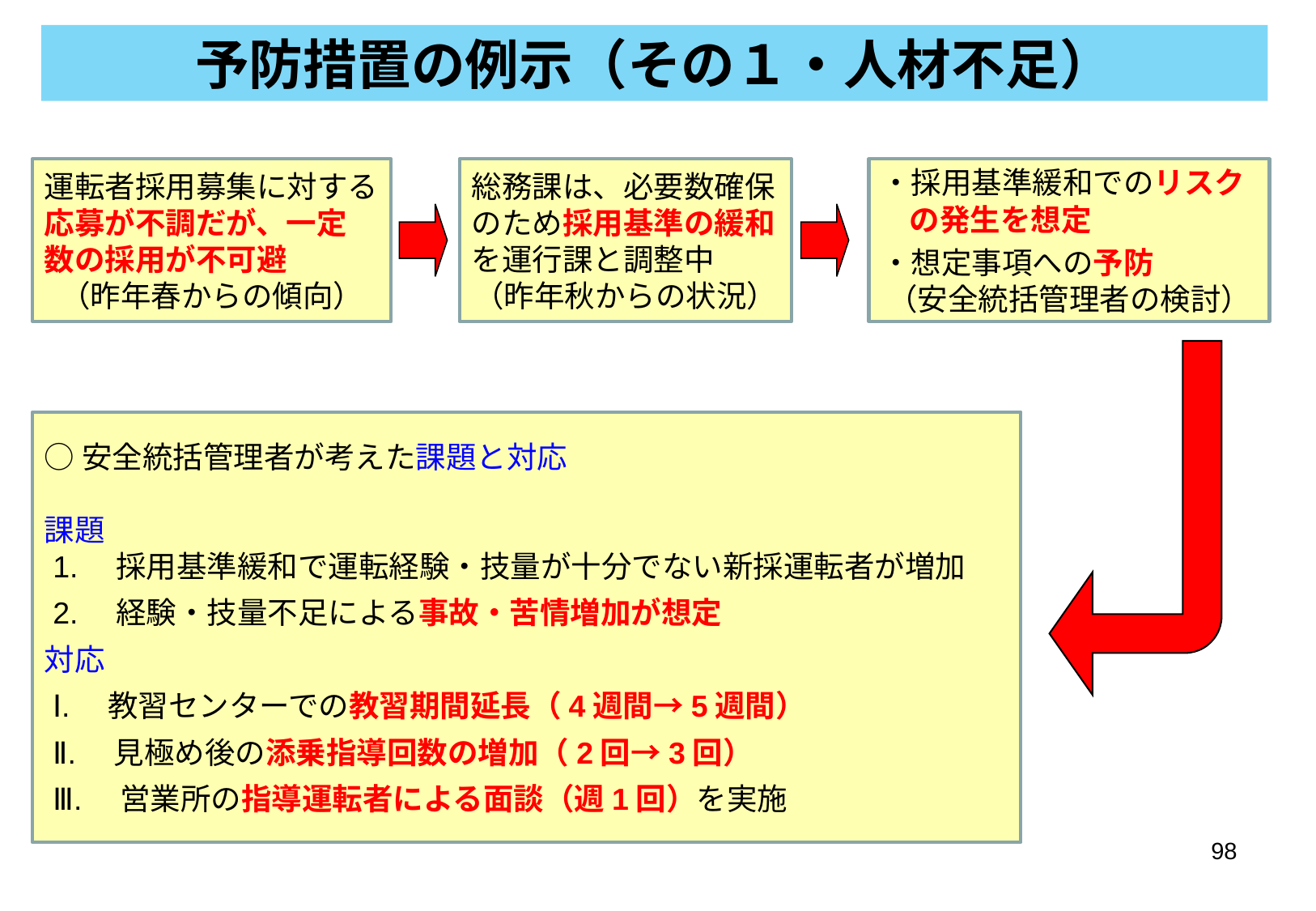

予防措置の例示（その１・人材不足）
運転者採用募集に対する応募が不調だが、一定
数の採用が不可避
（昨年春からの傾向）
総務課は、必要数確保のため採用基準の緩和を運行課と調整中
（昨年秋からの状況）
・採用基準緩和でのリスクの発生を想定
・想定事項への予防
（安全統括管理者の検討）

○安全統括管理者が考えた課題と対応

課題
 1.　採用基準緩和で運転経験・技量が十分でない新採運転者が増加
 2.　経験・技量不足による事故・苦情増加が想定
対応
 Ⅰ.　教習センターでの教習期間延長（4週間→5週間）
 Ⅱ.　見極め後の添乗指導回数の増加（2回→3回）
 Ⅲ.　営業所の指導運転者による面談（週1回）を実施
98